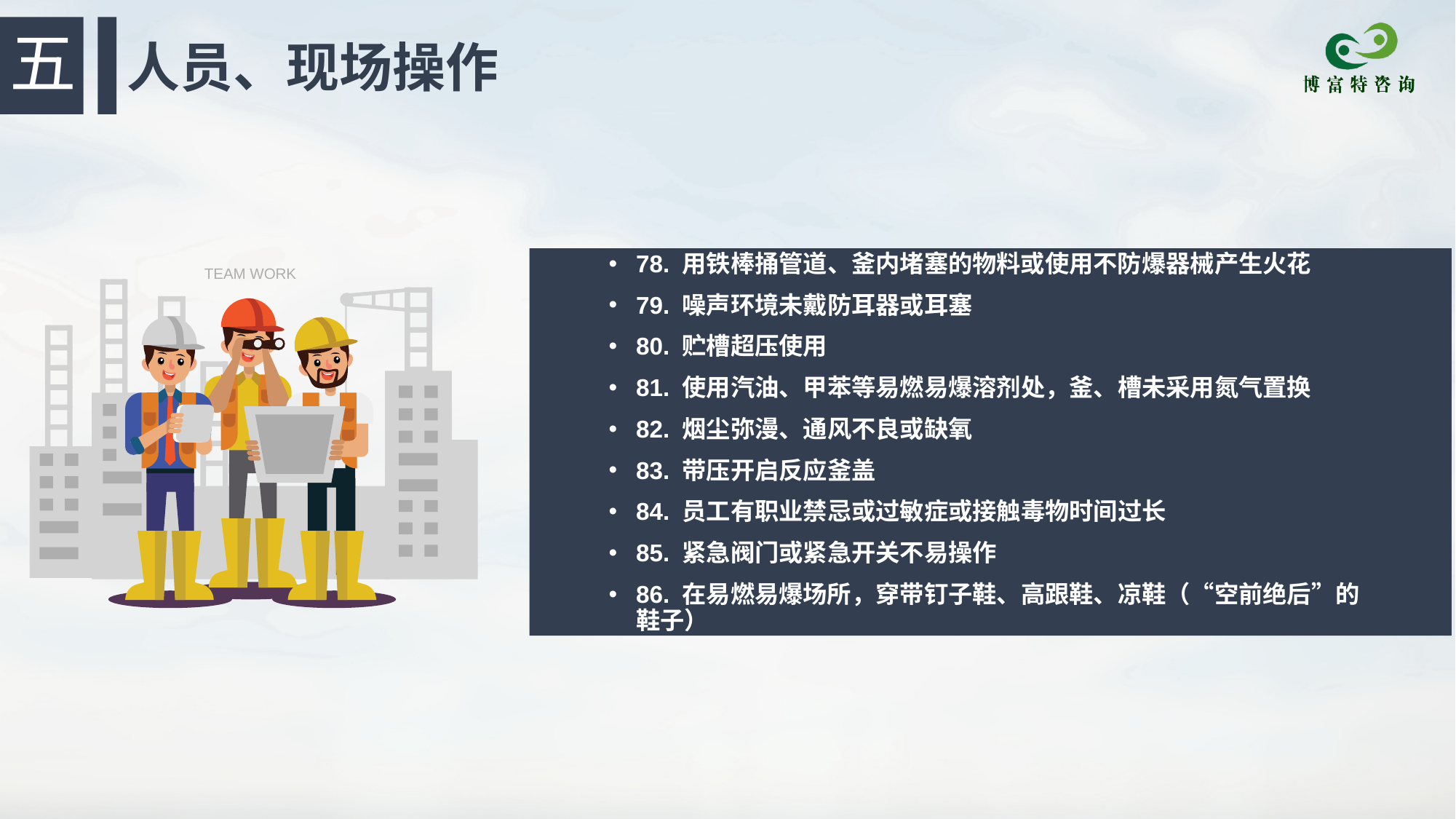

五

人员、现场操作
78. 用铁棒捅管道、釜内堵塞的物料或使用不防爆器械产生火花
79. 噪声环境未戴防耳器或耳塞
80. 贮槽超压使用
81. 使用汽油、甲苯等易燃易爆溶剂处，釜、槽未采用氮气置换
82. 烟尘弥漫、通风不良或缺氧
83. 带压开启反应釜盖
84. 员工有职业禁忌或过敏症或接触毒物时间过长
85. 紧急阀门或紧急开关不易操作
86. 在易燃易爆场所，穿带钉子鞋、高跟鞋、凉鞋（“空前绝后”的鞋子）

TEAM WORK